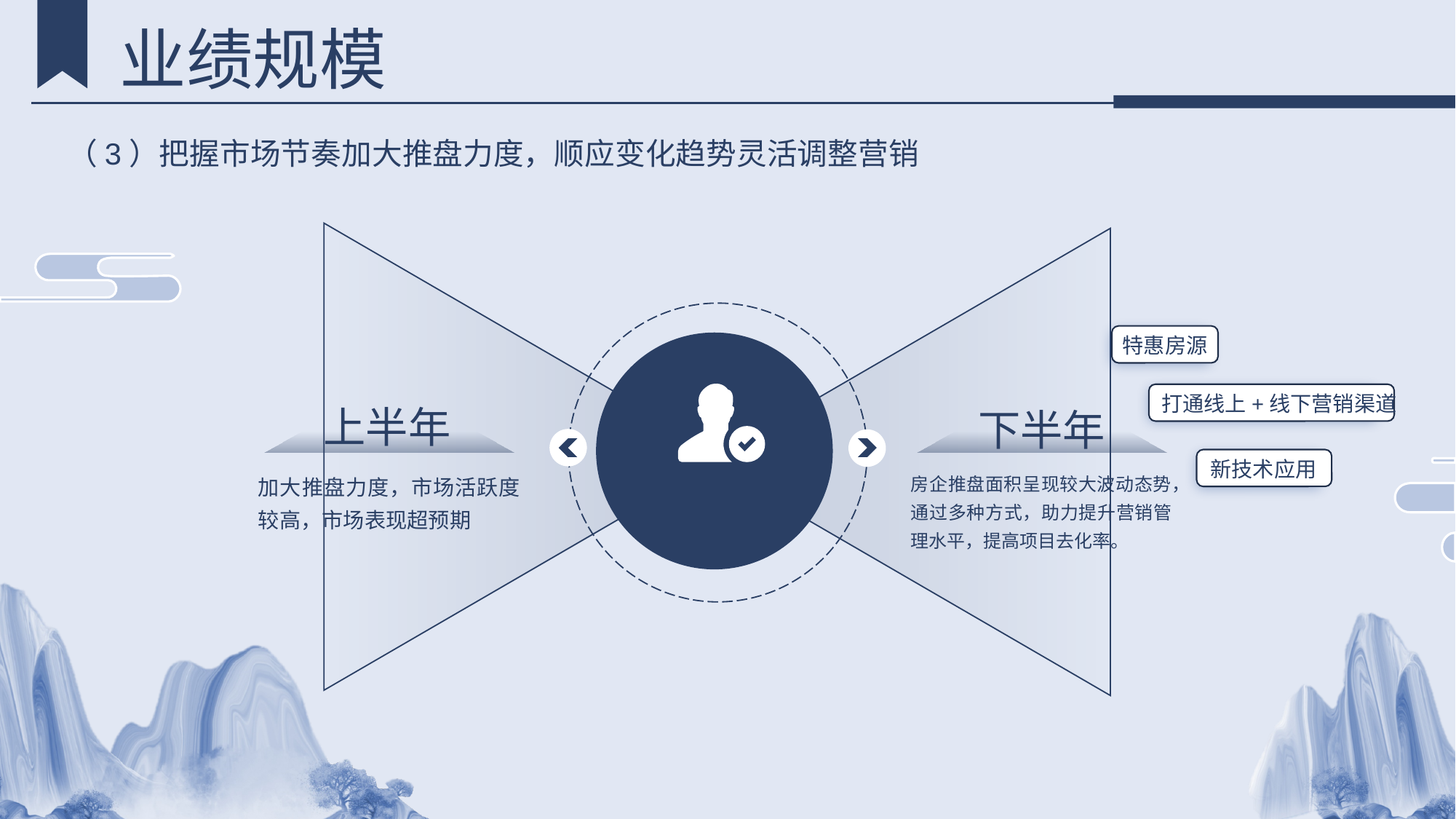

业绩规模
（3）把握市场节奏加大推盘力度，顺应变化趋势灵活调整营销

上半年

加大推盘力度，市场活跃度较高，市场表现超预期
下半年

房企推盘面积呈现较大波动态势，通过多种方式，助力提升营销管理水平，提高项目去化率。

2021

特惠房源

打通线上+线下营销渠道

新技术应用